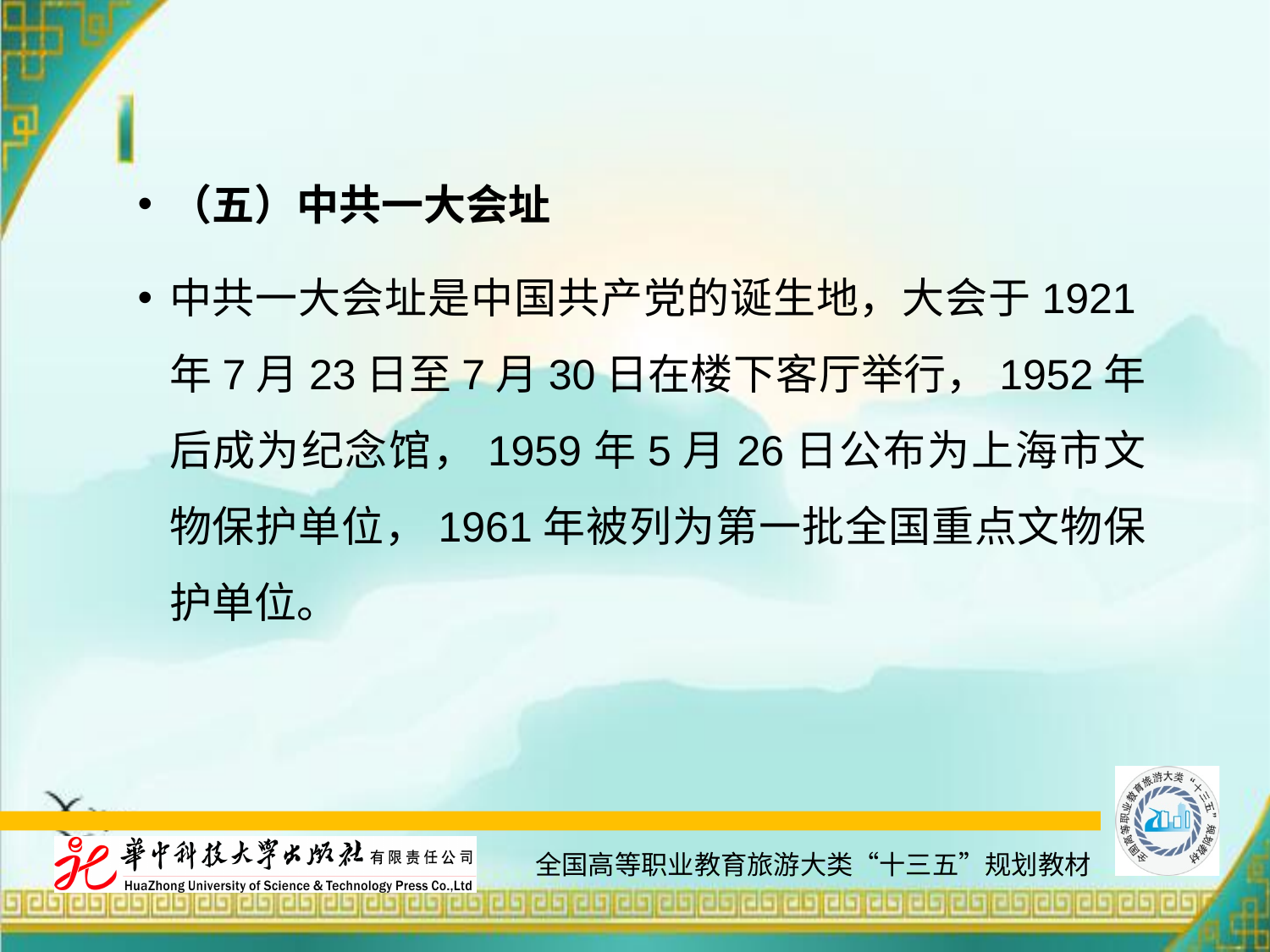

#
（五）中共一大会址
中共一大会址是中国共产党的诞生地，大会于1921年7月23日至7月30日在楼下客厅举行，1952年后成为纪念馆，1959年5月26日公布为上海市文物保护单位，1961年被列为第一批全国重点文物保护单位。